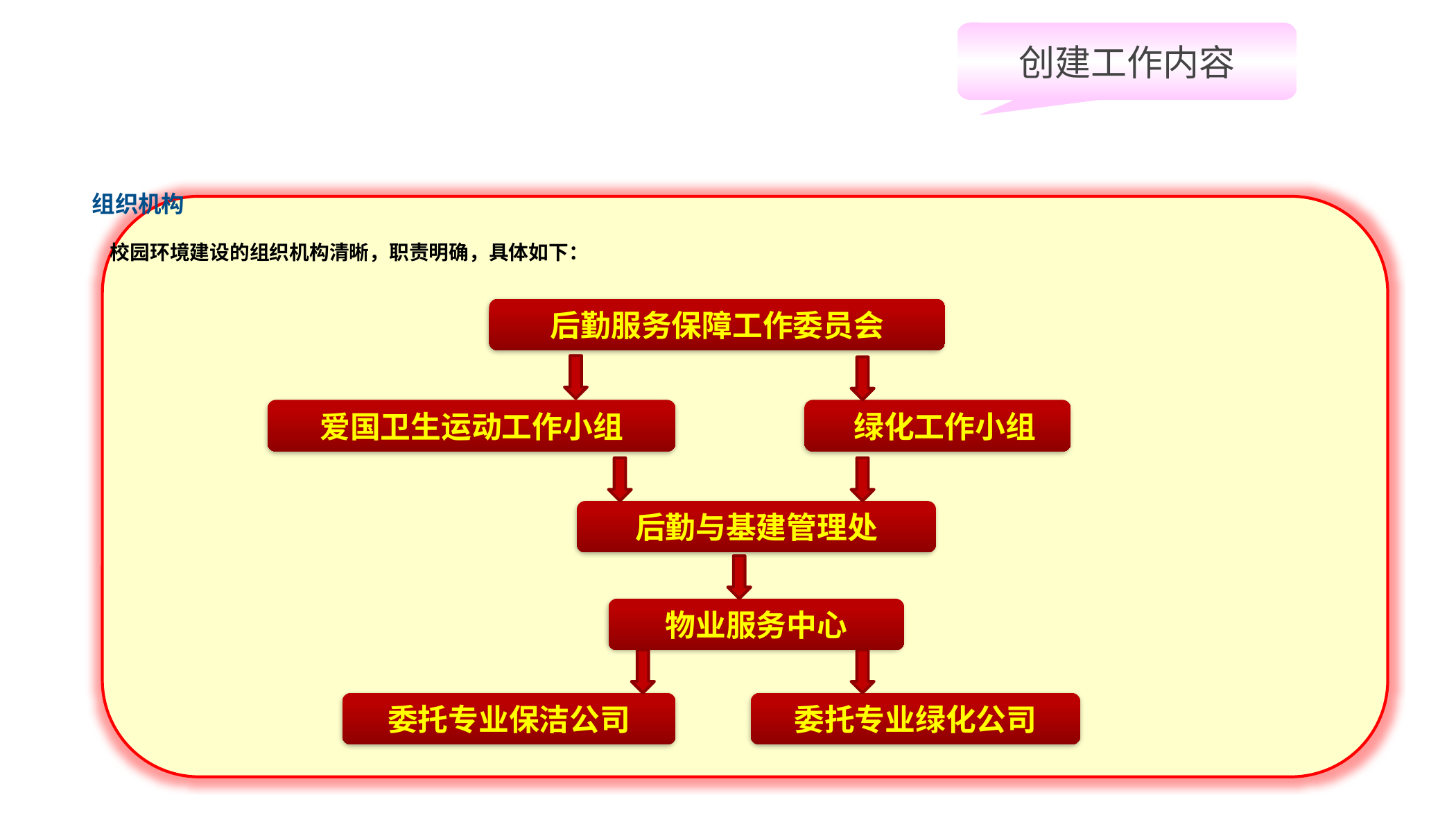

创建工作内容
# 组织机构 校园环境建设的组织机构清晰，职责明确，具体如下：

后勤服务保障工作委员会

爱国卫生运动工作小组
 绿化工作小组

后勤与基建管理处

物业服务中心

委托专业保洁公司
委托专业绿化公司